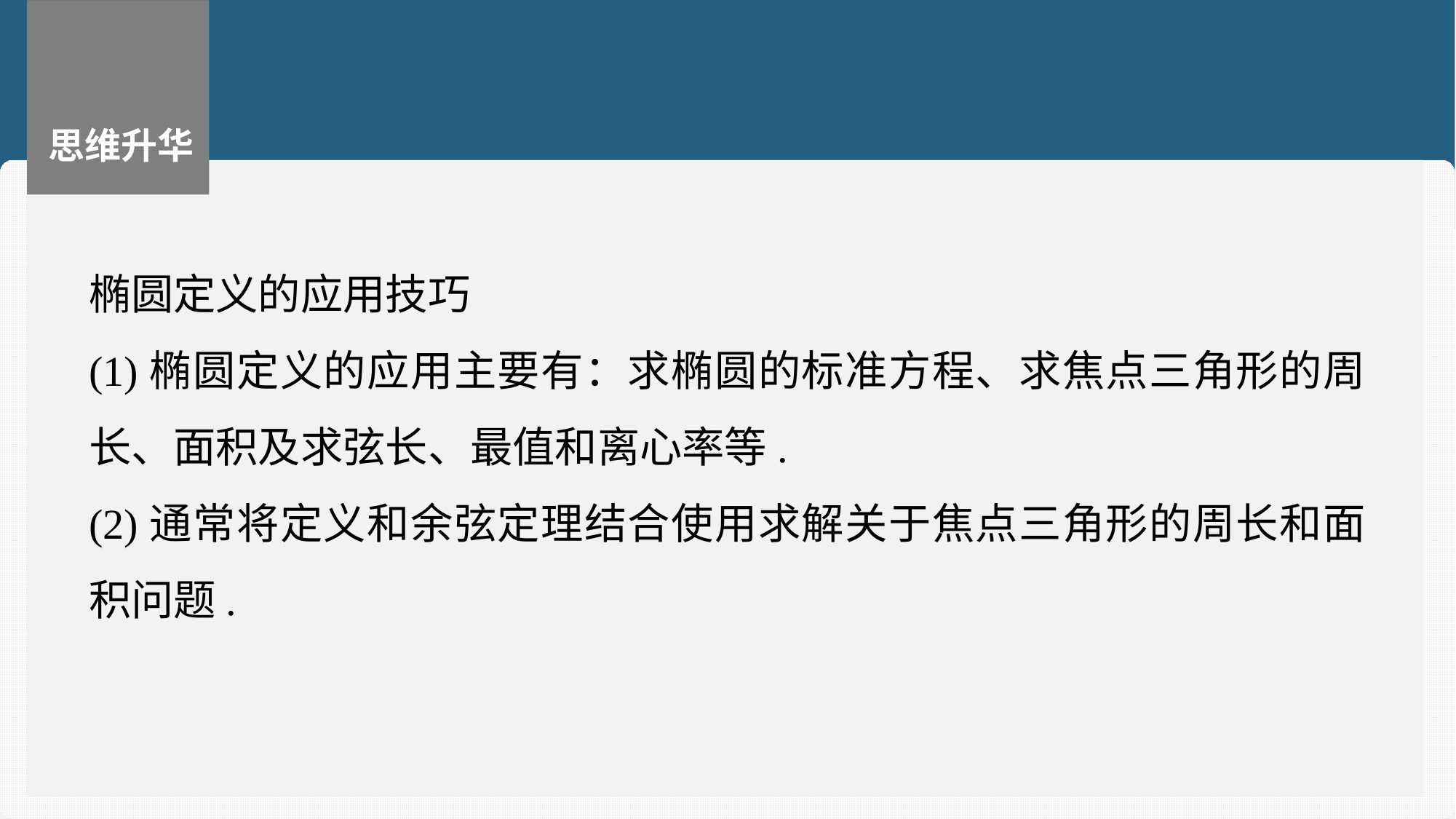

思维升华
椭圆定义的应用技巧
(1)椭圆定义的应用主要有：求椭圆的标准方程、求焦点三角形的周长、面积及求弦长、最值和离心率等.
(2)通常将定义和余弦定理结合使用求解关于焦点三角形的周长和面积问题.